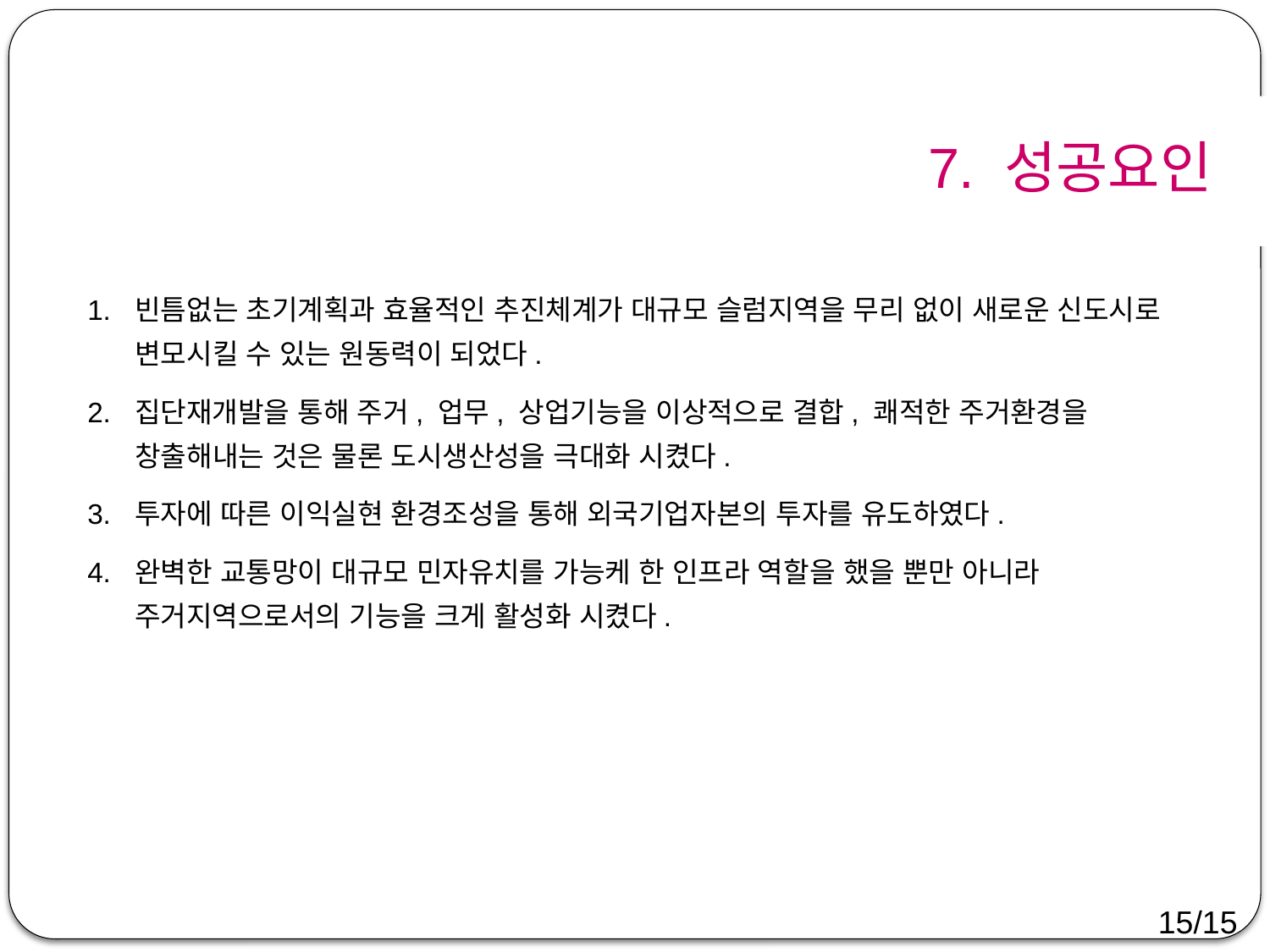

7. 성공요인
빈틈없는 초기계획과 효율적인 추진체계가 대규모 슬럼지역을 무리 없이 새로운 신도시로 변모시킬 수 있는 원동력이 되었다.
집단재개발을 통해 주거, 업무, 상업기능을 이상적으로 결합, 쾌적한 주거환경을 창출해내는 것은 물론 도시생산성을 극대화 시켰다.
투자에 따른 이익실현 환경조성을 통해 외국기업자본의 투자를 유도하였다.
완벽한 교통망이 대규모 민자유치를 가능케 한 인프라 역할을 했을 뿐만 아니라 주거지역으로서의 기능을 크게 활성화 시켰다.